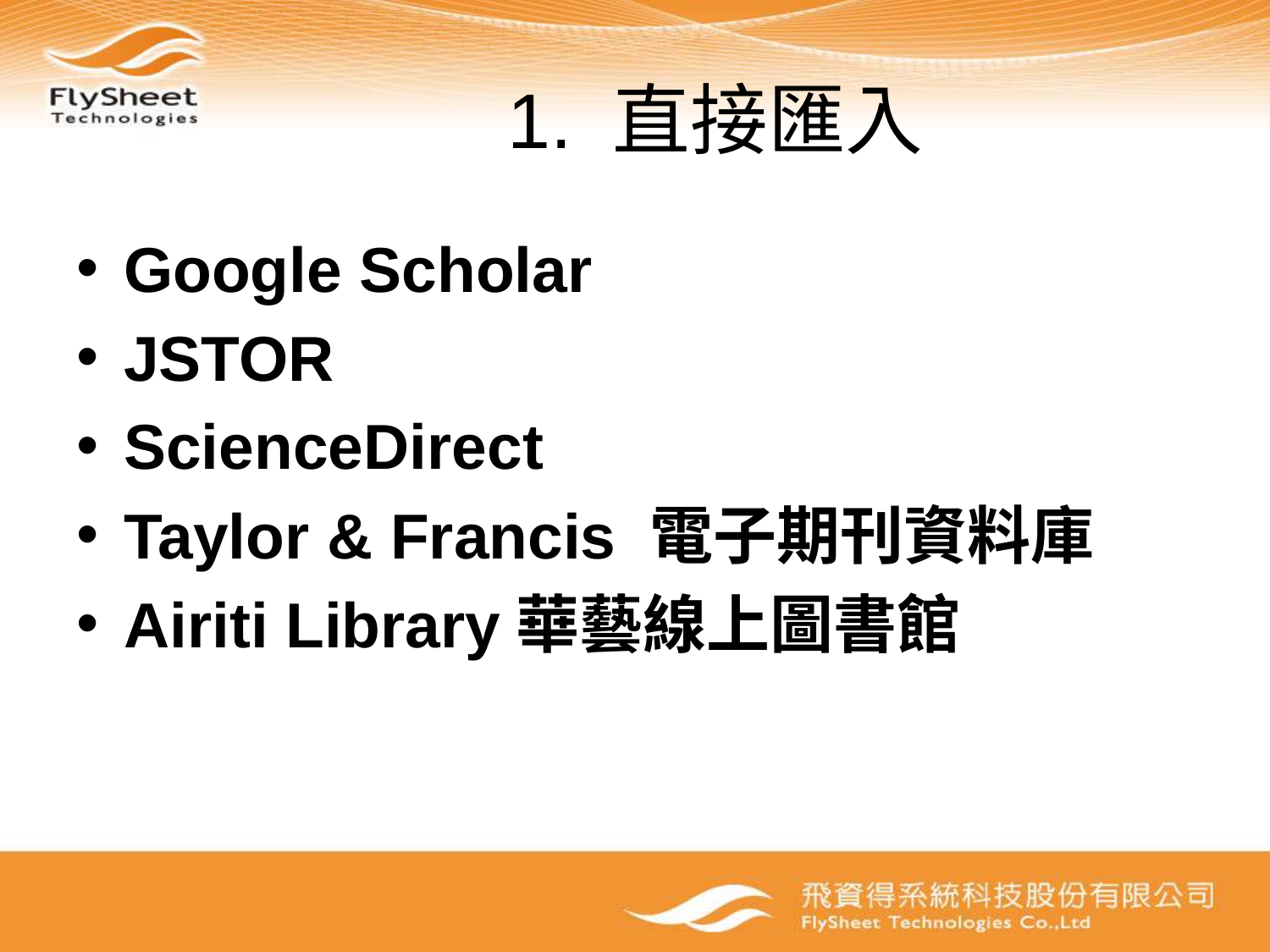

# 1. 直接匯入
Google Scholar
JSTOR
ScienceDirect
Taylor & Francis 電子期刊資料庫
Airiti Library華藝線上圖書館